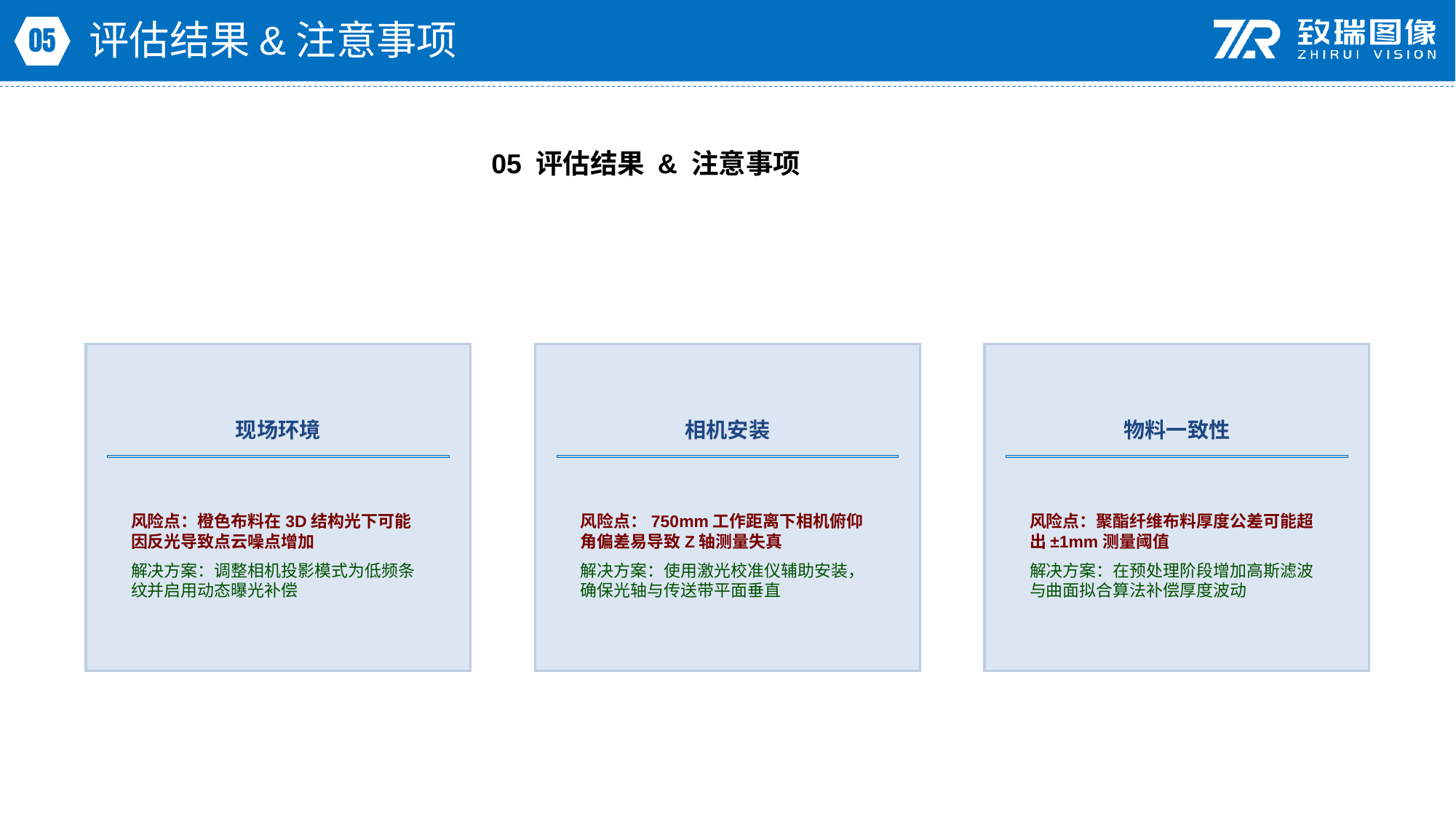

评估结果&注意事项
05

05 评估结果 & 注意事项

现场环境

相机安装

物料一致性

风险点：橙色布料在3D结构光下可能因反光导致点云噪点增加
解决方案：调整相机投影模式为低频条纹并启用动态曝光补偿

风险点：750mm工作距离下相机俯仰角偏差易导致Z轴测量失真
解决方案：使用激光校准仪辅助安装，确保光轴与传送带平面垂直

风险点：聚酯纤维布料厚度公差可能超出±1mm测量阈值
解决方案：在预处理阶段增加高斯滤波与曲面拟合算法补偿厚度波动